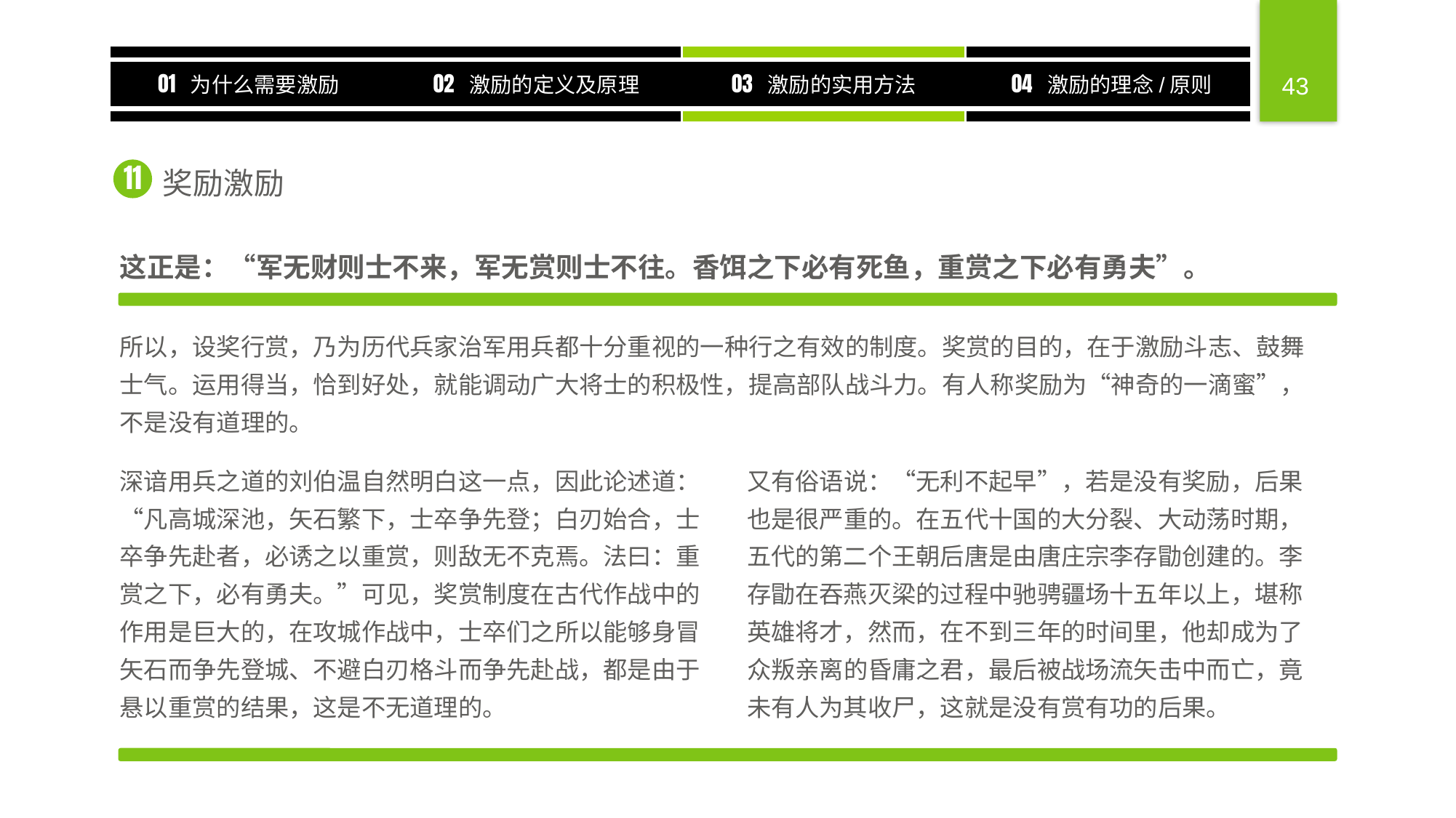

奖励激励
11

这正是：“军无财则士不来，军无赏则士不往。香饵之下必有死鱼，重赏之下必有勇夫”。

所以，设奖行赏，乃为历代兵家治军用兵都十分重视的一种行之有效的制度。奖赏的目的，在于激励斗志、鼓舞士气。运用得当，恰到好处，就能调动广大将士的积极性，提高部队战斗力。有人称奖励为“神奇的一滴蜜”，不是没有道理的。
深谙用兵之道的刘伯温自然明白这一点，因此论述道：“凡高城深池，矢石繁下，士卒争先登；白刃始合，士卒争先赴者，必诱之以重赏，则敌无不克焉。法曰：重赏之下，必有勇夫。”可见，奖赏制度在古代作战中的作用是巨大的，在攻城作战中，士卒们之所以能够身冒矢石而争先登城、不避白刃格斗而争先赴战，都是由于悬以重赏的结果，这是不无道理的。
又有俗语说：“无利不起早”，若是没有奖励，后果也是很严重的。在五代十国的大分裂、大动荡时期，五代的第二个王朝后唐是由唐庄宗李存勖创建的。李存勖在吞燕灭梁的过程中驰骋疆场十五年以上，堪称英雄将才，然而，在不到三年的时间里，他却成为了众叛亲离的昏庸之君，最后被战场流矢击中而亡，竟未有人为其收尸，这就是没有赏有功的后果。